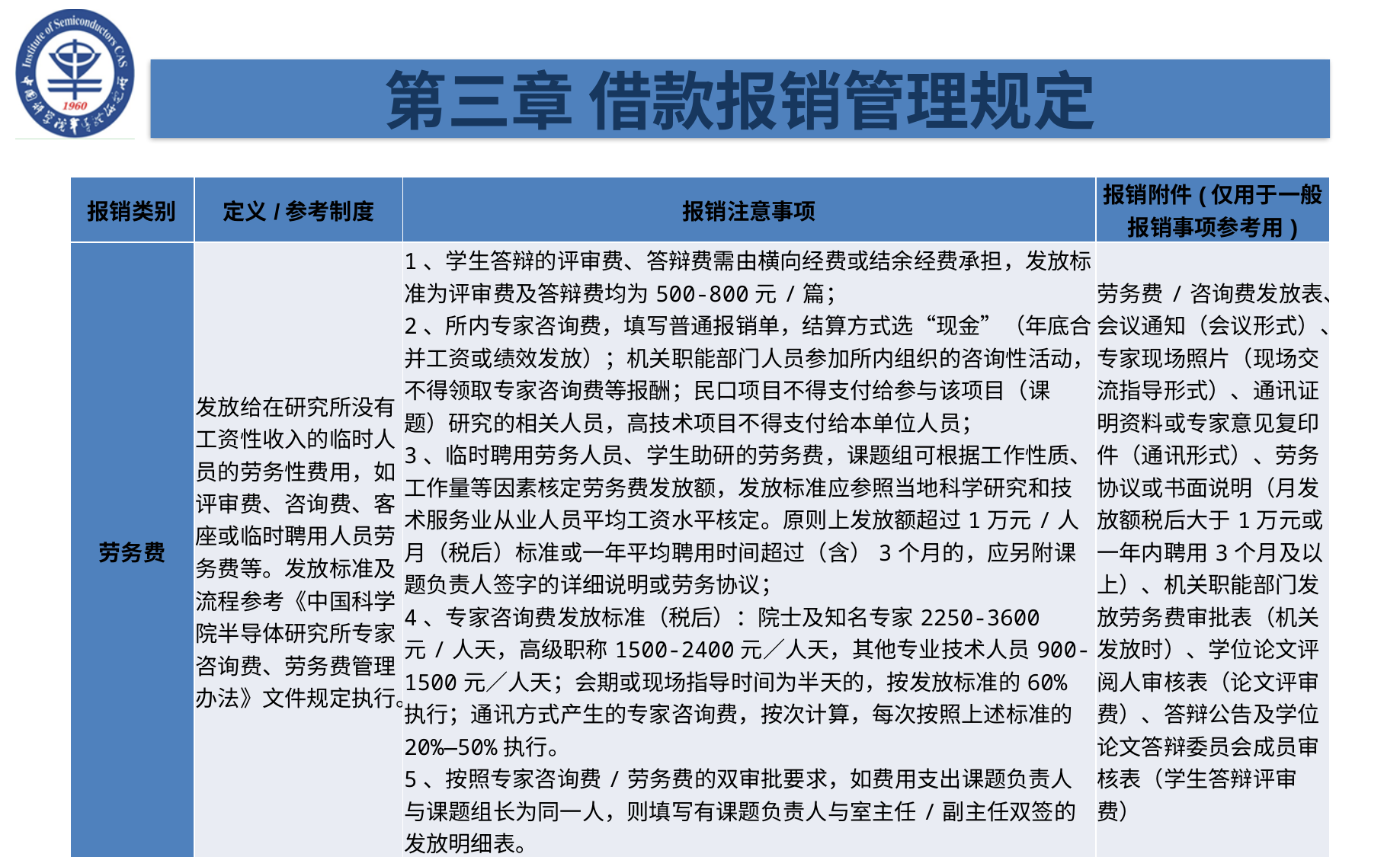

第三章 借款报销管理规定
| 报销类别 | 定义/参考制度 | 报销注意事项 | 报销附件(仅用于一般报销事项参考用) |
| --- | --- | --- | --- |
| 劳务费 | 发放给在研究所没有工资性收入的临时人员的劳务性费用，如评审费、咨询费、客座或临时聘用人员劳务费等。发放标准及流程参考《中国科学院半导体研究所专家咨询费、劳务费管理办法》文件规定执行。 | 1、学生答辩的评审费、答辩费需由横向经费或结余经费承担，发放标准为评审费及答辩费均为500-800元/篇； 2、所内专家咨询费，填写普通报销单，结算方式选“现金”（年底合并工资或绩效发放）；机关职能部门人员参加所内组织的咨询性活动，不得领取专家咨询费等报酬；民口项目不得支付给参与该项目（课题）研究的相关人员，高技术项目不得支付给本单位人员； 3、临时聘用劳务人员、学生助研的劳务费，课题组可根据工作性质、工作量等因素核定劳务费发放额，发放标准应参照当地科学研究和技术服务业从业人员平均工资水平核定。原则上发放额超过1万元/人月（税后）标准或一年平均聘用时间超过（含）3个月的，应另附课题负责人签字的详细说明或劳务协议； 4、专家咨询费发放标准（税后）：院士及知名专家2250-3600元/人天，高级职称1500-2400元／人天，其他专业技术人员900-1500元／人天；会期或现场指导时间为半天的，按发放标准的60%执行；通讯方式产生的专家咨询费，按次计算，每次按照上述标准的20%—50%执行。 5、按照专家咨询费/劳务费的双审批要求，如费用支出课题负责人与课题组长为同一人，则填写有课题负责人与室主任/副主任双签的发放明细表。 | 劳务费/咨询费发放表、会议通知（会议形式）、专家现场照片（现场交流指导形式）、通讯证明资料或专家意见复印件（通讯形式）、劳务协议或书面说明（月发放额税后大于1万元或一年内聘用3个月及以上）、机关职能部门发放劳务费审批表（机关发放时）、学位论文评阅人审核表（论文评审费）、答辩公告及学位论文答辩委员会成员审核表（学生答辩评审费） |